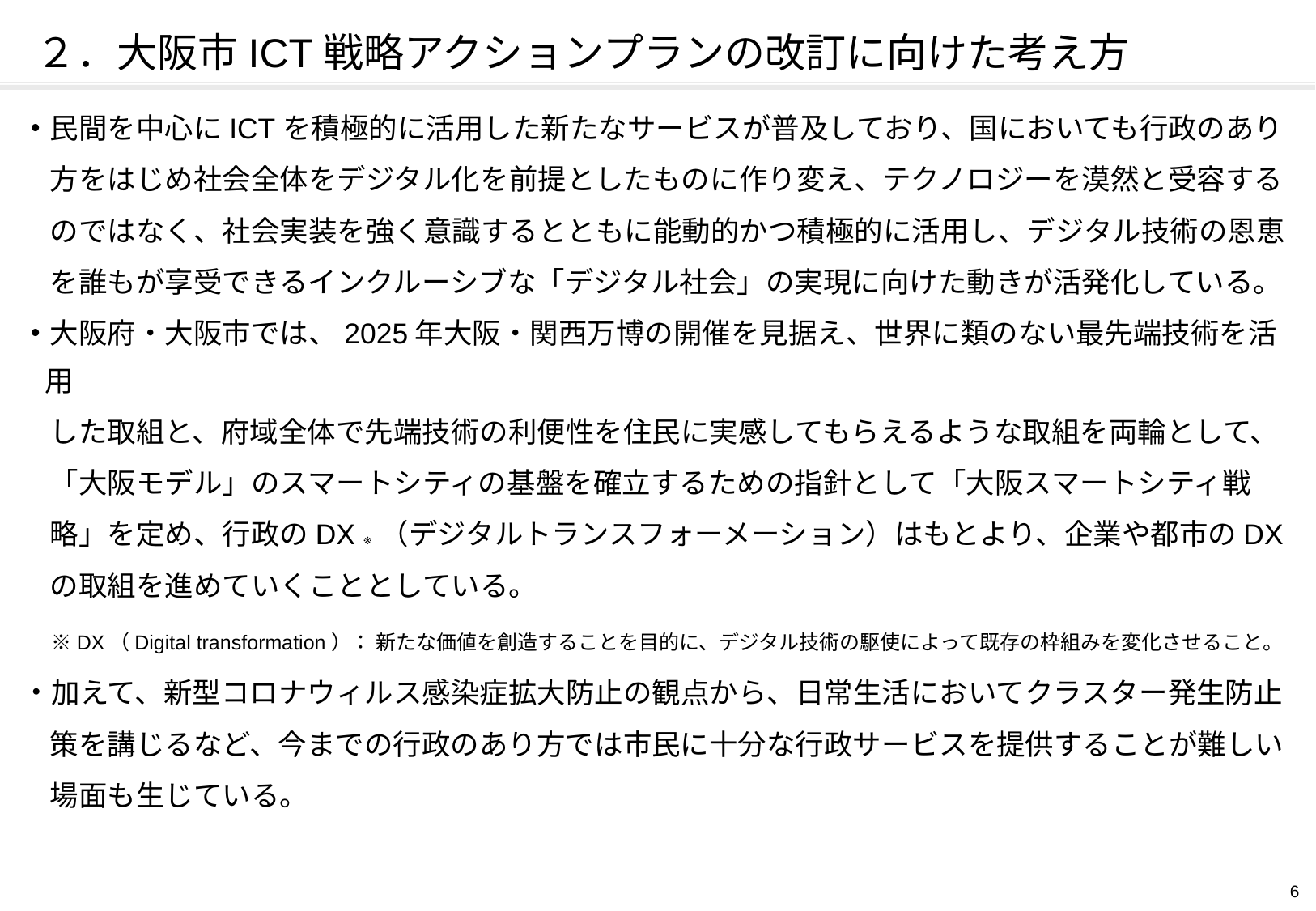

# ２．大阪市ICT戦略アクションプランの改訂に向けた考え方
・民間を中心にICTを積極的に活用した新たなサービスが普及しており、国においても行政のあり
　方をはじめ社会全体をデジタル化を前提としたものに作り変え、テクノロジーを漠然と受容する
　のではなく、社会実装を強く意識するとともに能動的かつ積極的に活用し、デジタル技術の恩恵
　を誰もが享受できるインクルーシブな「デジタル社会」の実現に向けた動きが活発化している。
・大阪府・大阪市では、2025年大阪・関西万博の開催を見据え、世界に類のない最先端技術を活用
　した取組と、府域全体で先端技術の利便性を住民に実感してもらえるような取組を両輪として、
　「大阪モデル」のスマートシティの基盤を確立するための指針として「大阪スマートシティ戦
　略」を定め、行政のDX ※ （デジタルトランスフォーメーション）はもとより、企業や都市のDX
　の取組を進めていくこととしている。
　※DX（Digital transformation）： 新たな価値を創造することを目的に、デジタル技術の駆使によって既存の枠組みを変化させること。
・加えて、新型コロナウィルス感染症拡大防止の観点から、日常生活においてクラスター発生防止
　策を講じるなど、今までの行政のあり方では市民に十分な行政サービスを提供することが難しい
　場面も生じている。
6